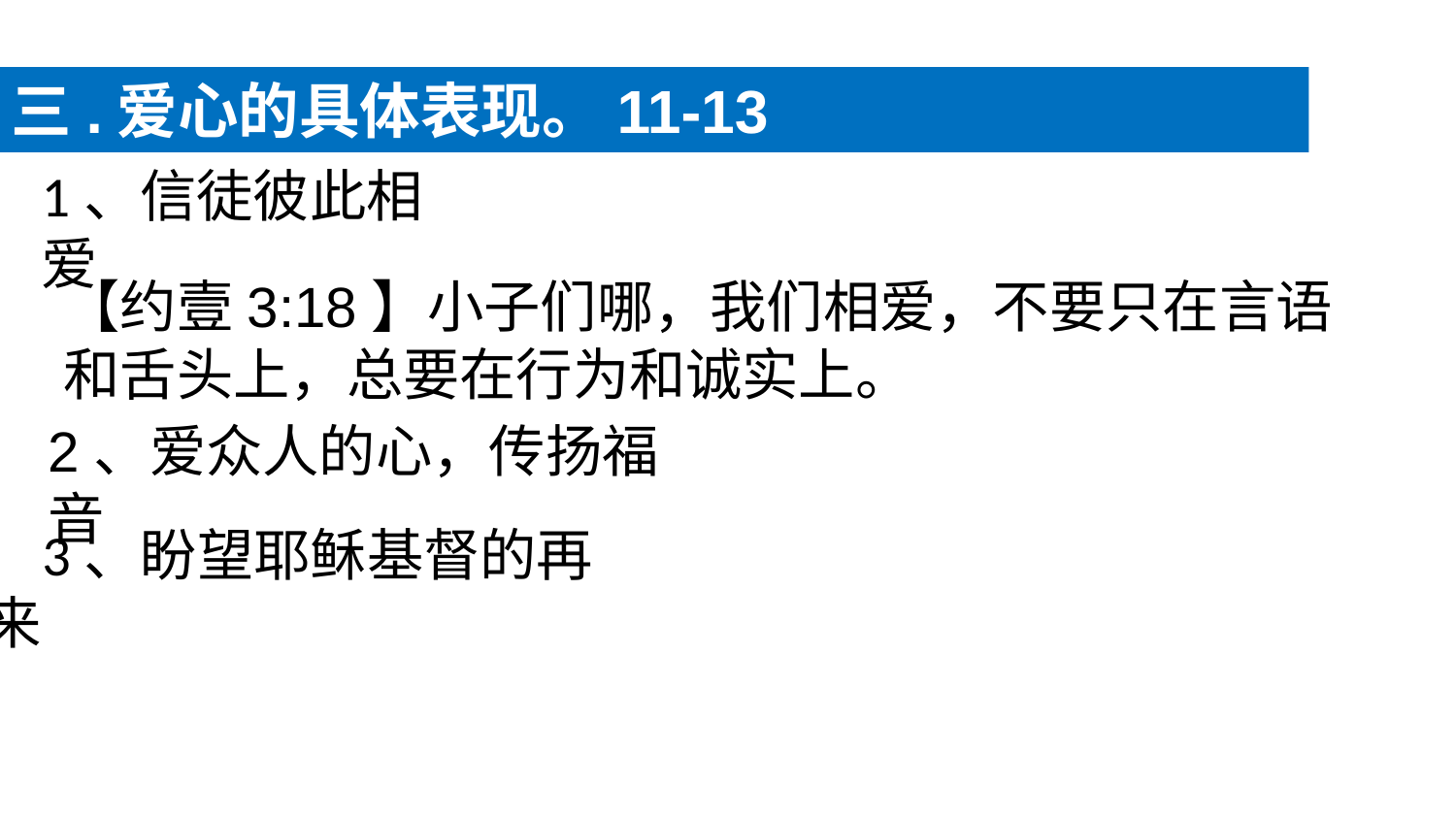

三.爱心的具体表现。11-13

1、信徒彼此相爱
【约壹3:18】小子们哪，我们相爱，不要只在言语和舌头上，总要在行为和诚实上。
2、爱众人的心，传扬福音
3、盼望耶稣基督的再来